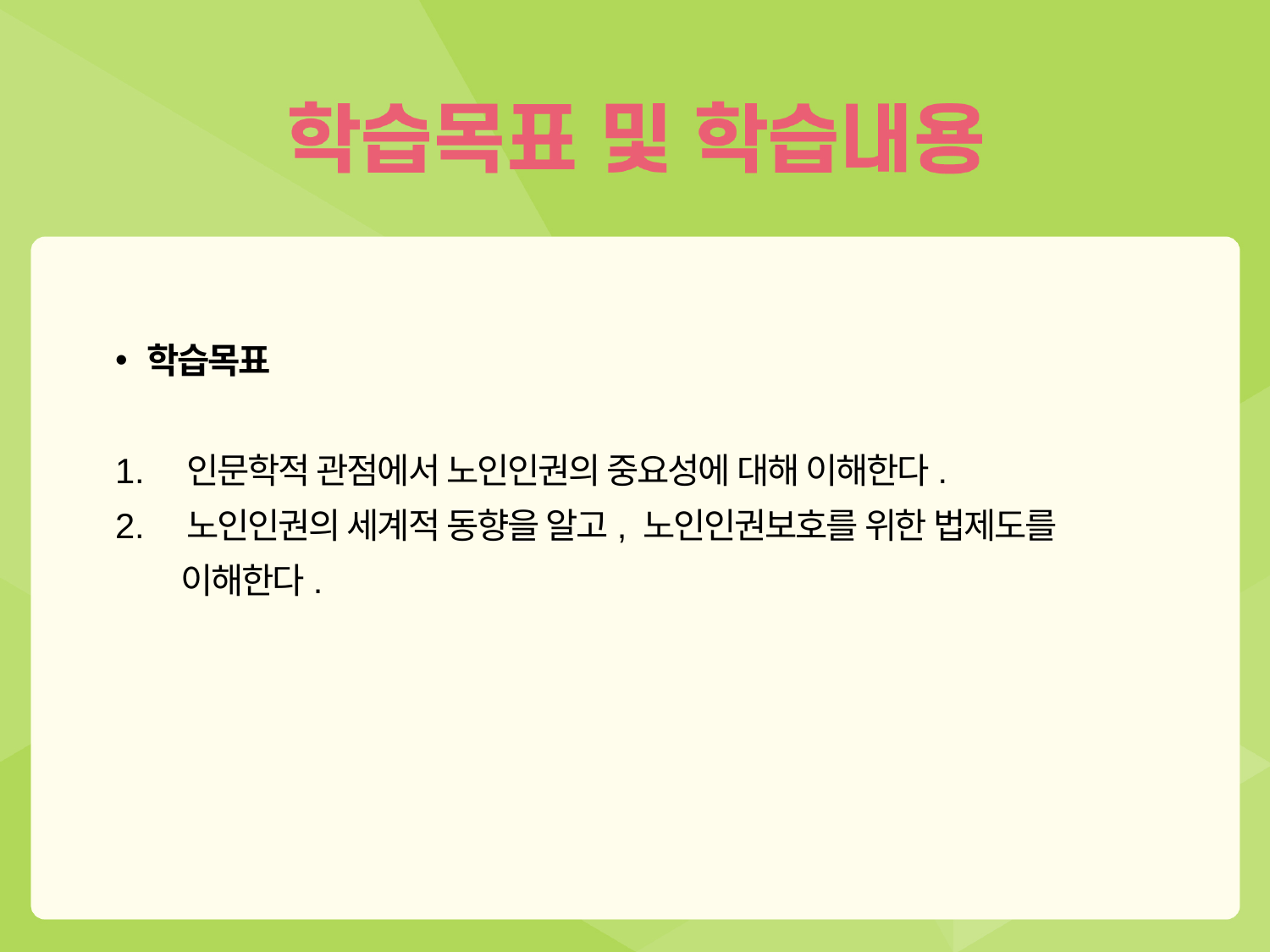

학습목표

인문학적 관점에서 노인인권의 중요성에 대해 이해한다.
노인인권의 세계적 동향을 알고, 노인인권보호를 위한 법제도를
       이해한다.
2